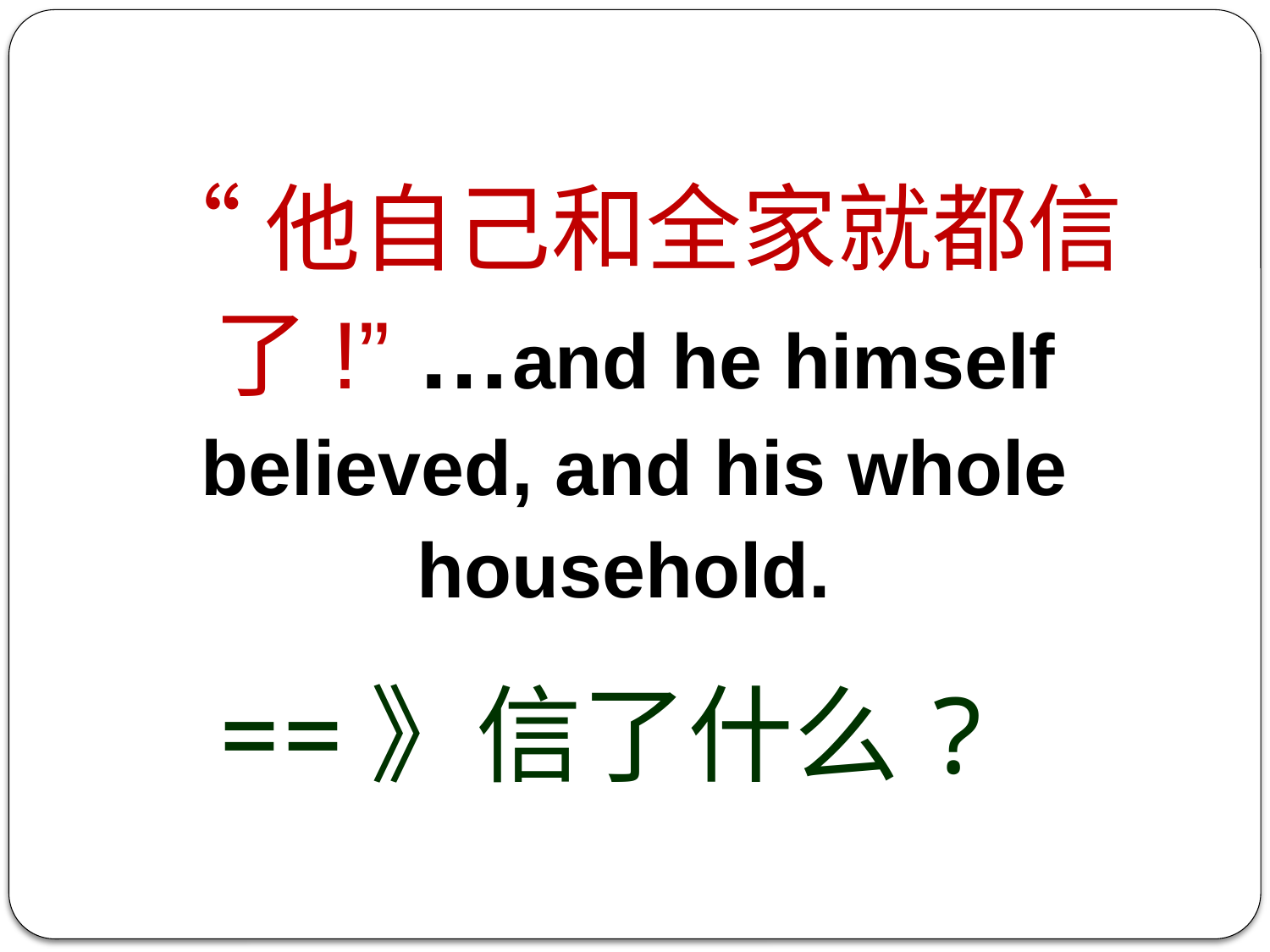

“他自己和全家就都信了!” …and he himself believed, and his whole household.
==》信了什么?